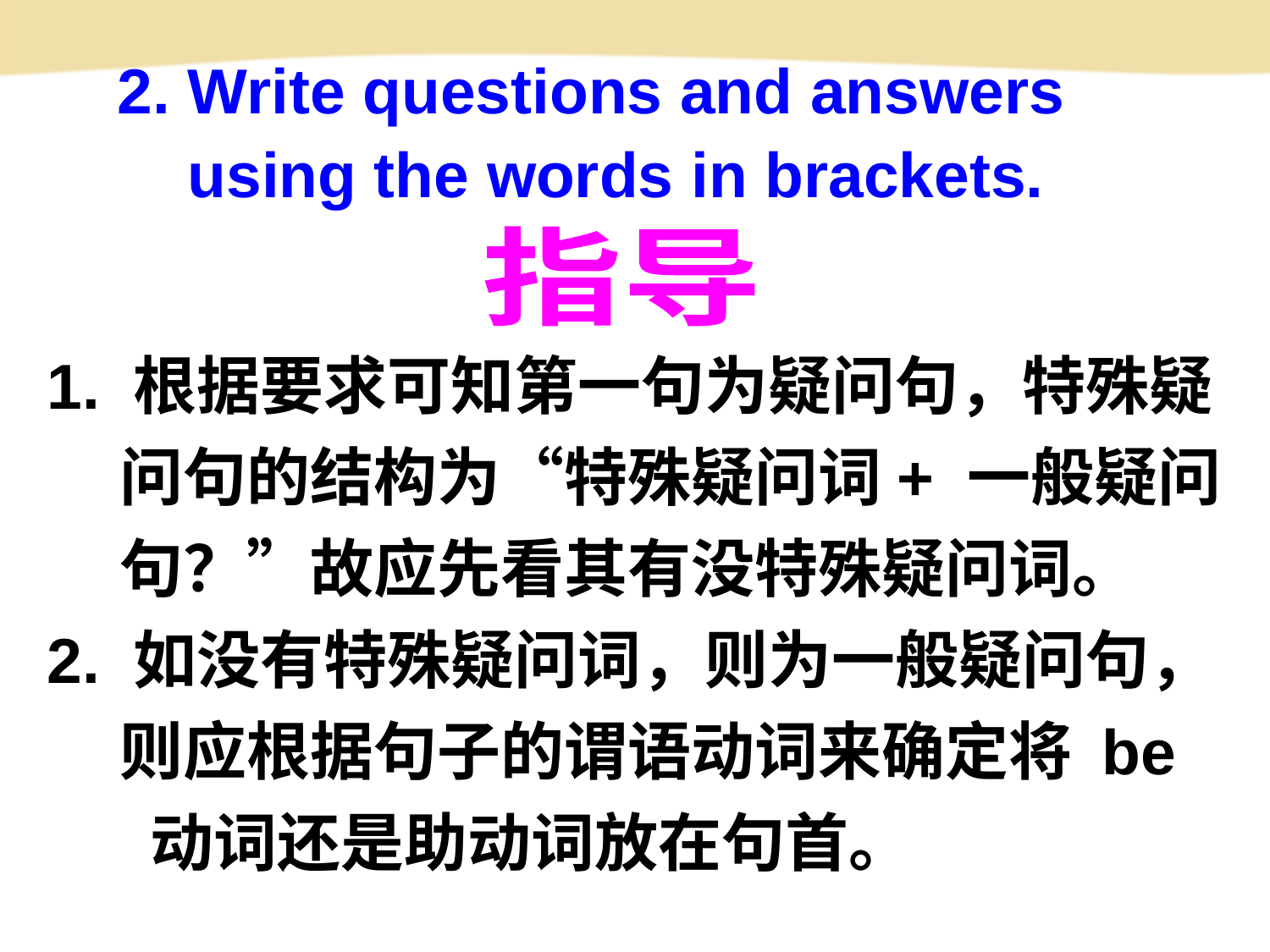

2. Write questions and answers
    using the words in brackets.
指导
1. 根据要求可知第一句为疑问句，特殊疑
    问句的结构为“特殊疑问词+ 一般疑问
    句？”故应先看其有没特殊疑问词。
2. 如没有特殊疑问词，则为一般疑问句，
    则应根据句子的谓语动词来确定将 be动词还是助动词放在句首。